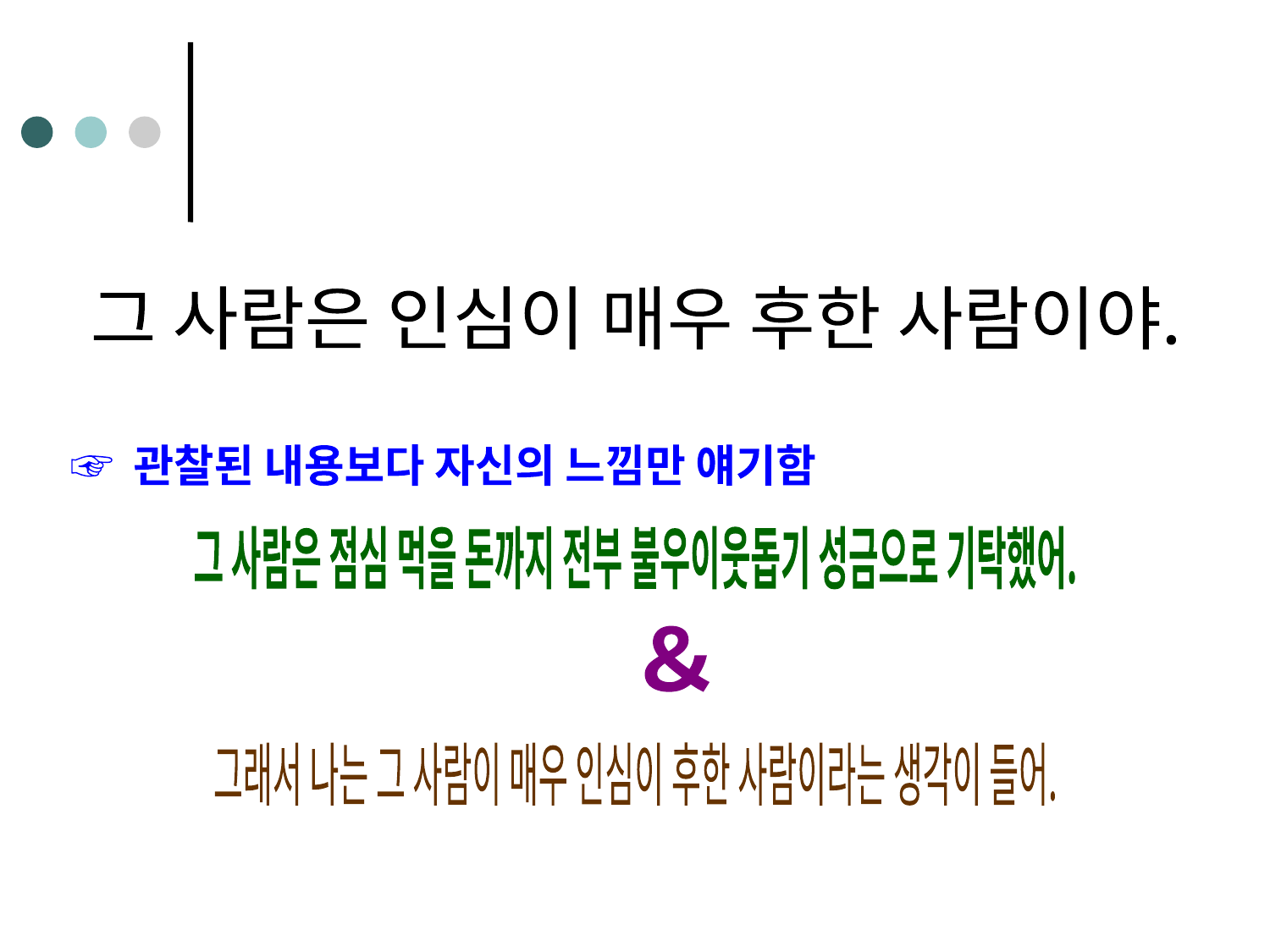

그 사람은 인심이 매우 후한 사람이야.
☞  관찰된 내용보다 자신의 느낌만 얘기함
그 사람은 점심 먹을 돈까지 전부 불우이웃돕기 성금으로 기탁했어.
＆
그래서 나는 그 사람이 매우 인심이 후한 사람이라는 생각이 들어.